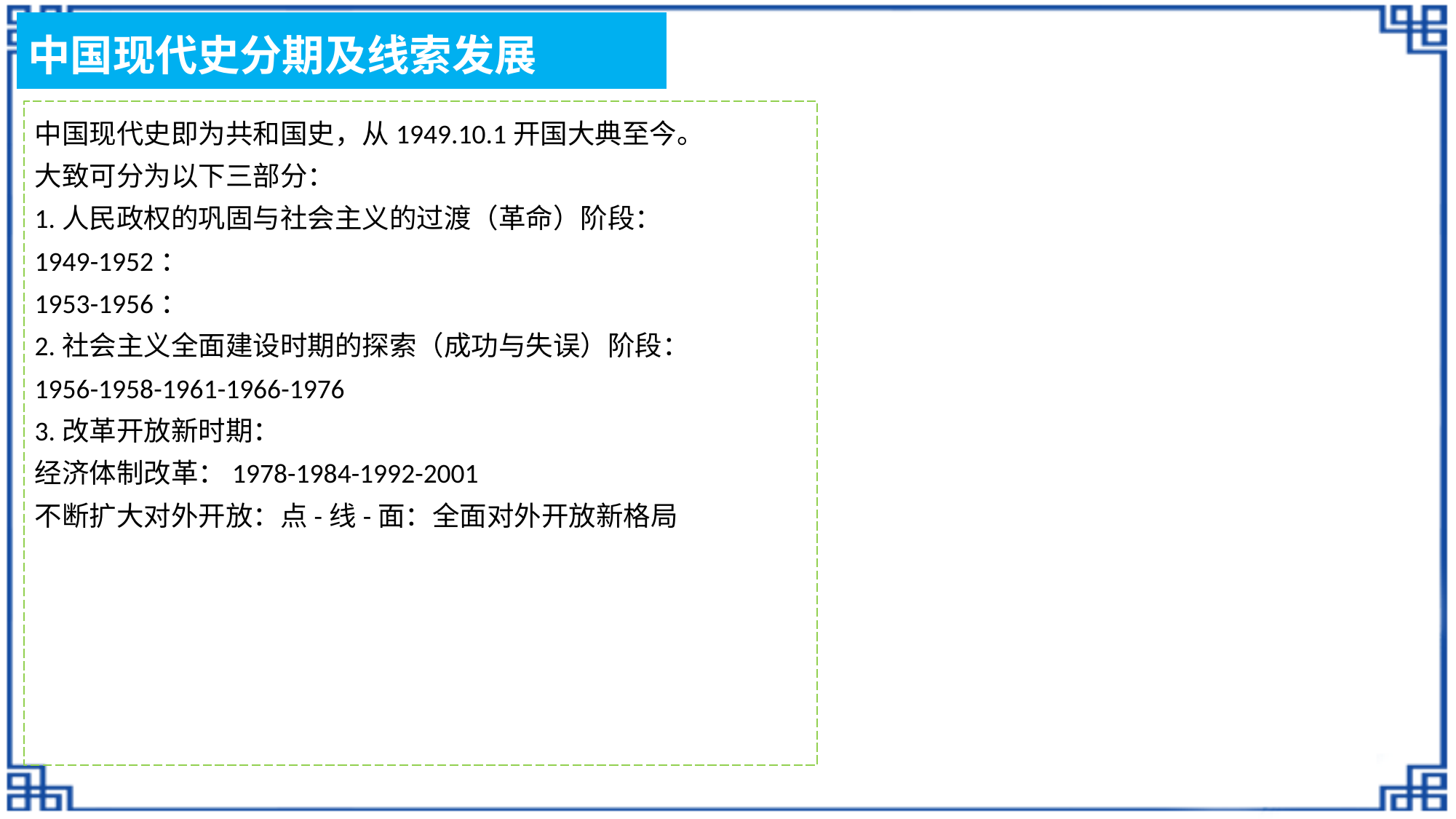

中国现代史分期及线索发展
中国现代史即为共和国史，从1949.10.1开国大典至今。
大致可分为以下三部分：
1.人民政权的巩固与社会主义的过渡（革命）阶段：
1949-1952：
1953-1956：
2.社会主义全面建设时期的探索（成功与失误）阶段：
1956-1958-1961-1966-1976
3.改革开放新时期：
经济体制改革：1978-1984-1992-2001
不断扩大对外开放：点-线-面：全面对外开放新格局